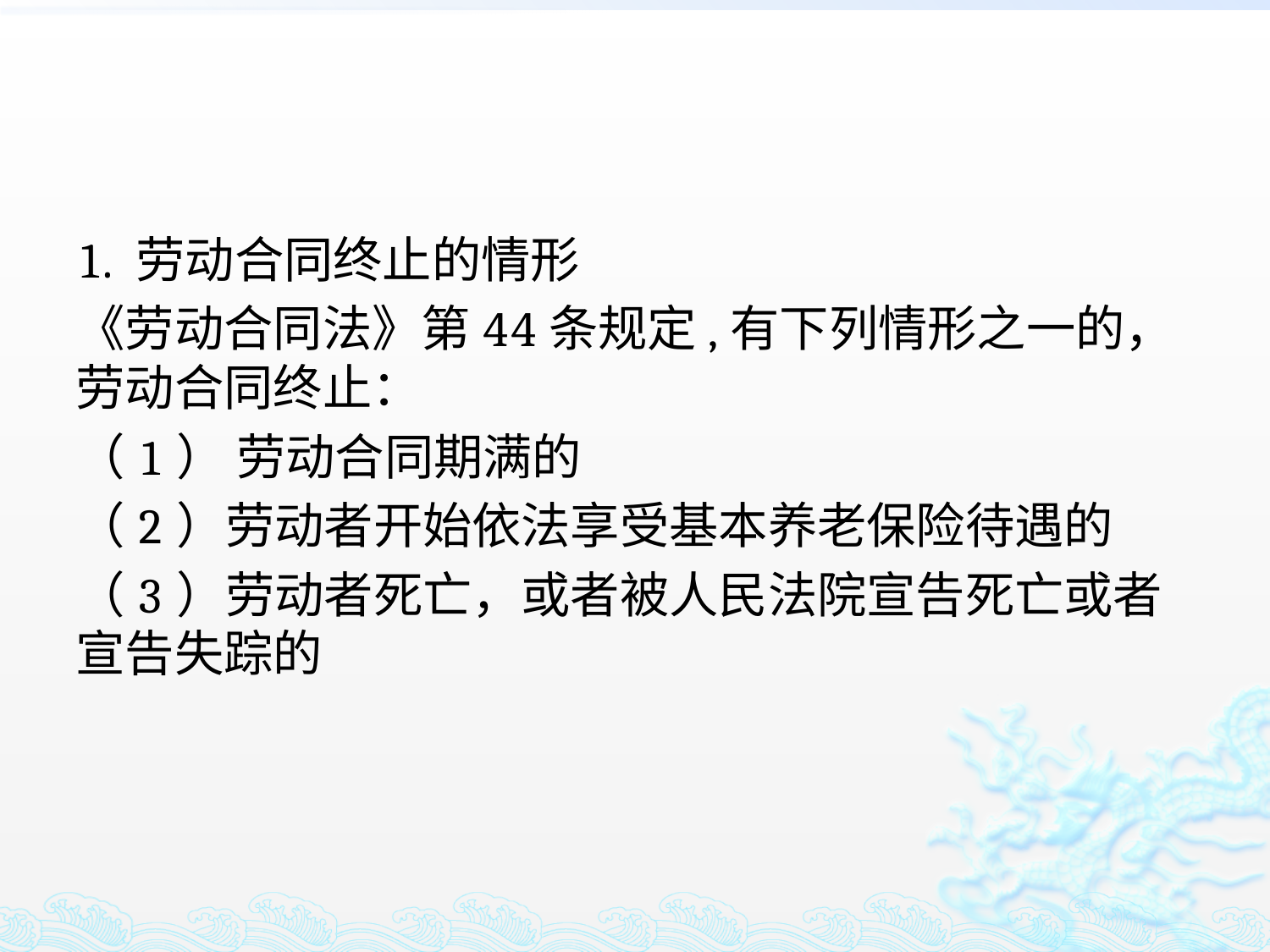

#
1. 劳动合同终止的情形
《劳动合同法》第44条规定,有下列情形之一的，劳动合同终止：
（1） 劳动合同期满的
（2）劳动者开始依法享受基本养老保险待遇的
（3）劳动者死亡，或者被人民法院宣告死亡或者宣告失踪的